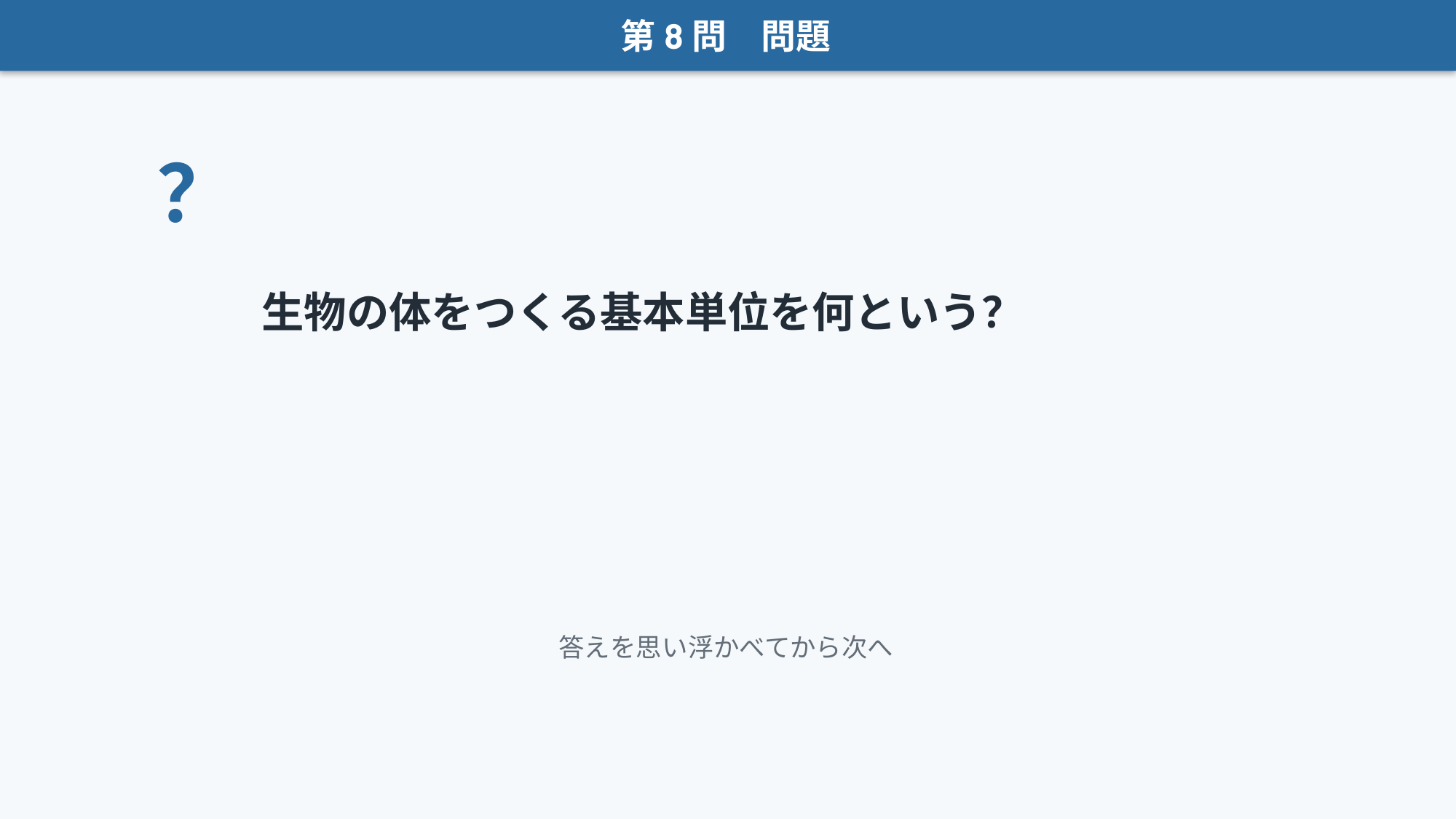

第8問　問題
？
生物の体をつくる基本単位を何という？
答えを思い浮かべてから次へ